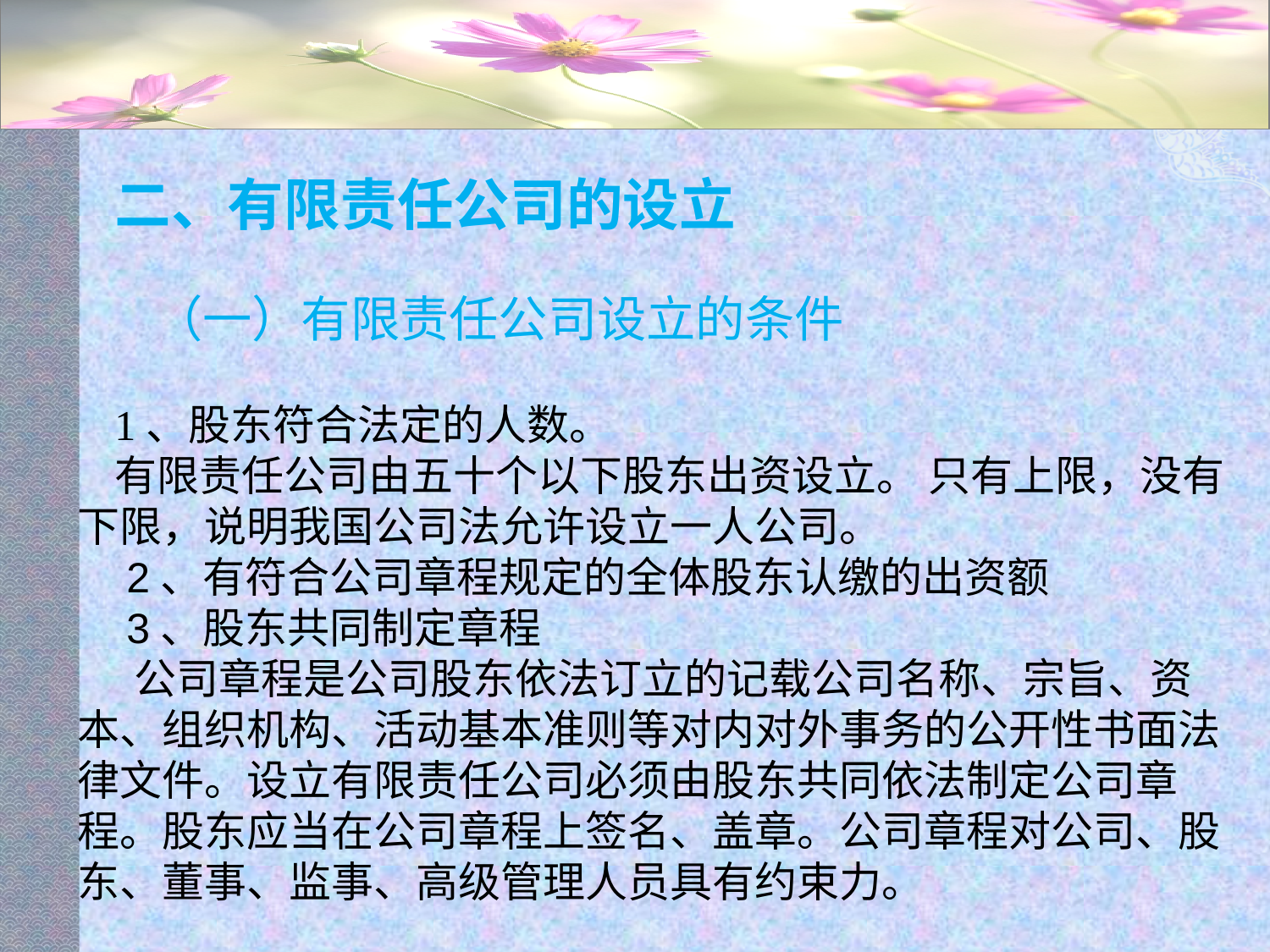

#
二、有限责任公司的设立

   （一）有限责任公司设立的条件

1、股东符合法定的人数。
有限责任公司由五十个以下股东出资设立。 只有上限，没有下限，说明我国公司法允许设立一人公司。
 2、有符合公司章程规定的全体股东认缴的出资额
 3、股东共同制定章程
 公司章程是公司股东依法订立的记载公司名称、宗旨、资本、组织机构、活动基本准则等对内对外事务的公开性书面法律文件。设立有限责任公司必须由股东共同依法制定公司章程。股东应当在公司章程上签名、盖章。公司章程对公司、股东、董事、监事、高级管理人员具有约束力。